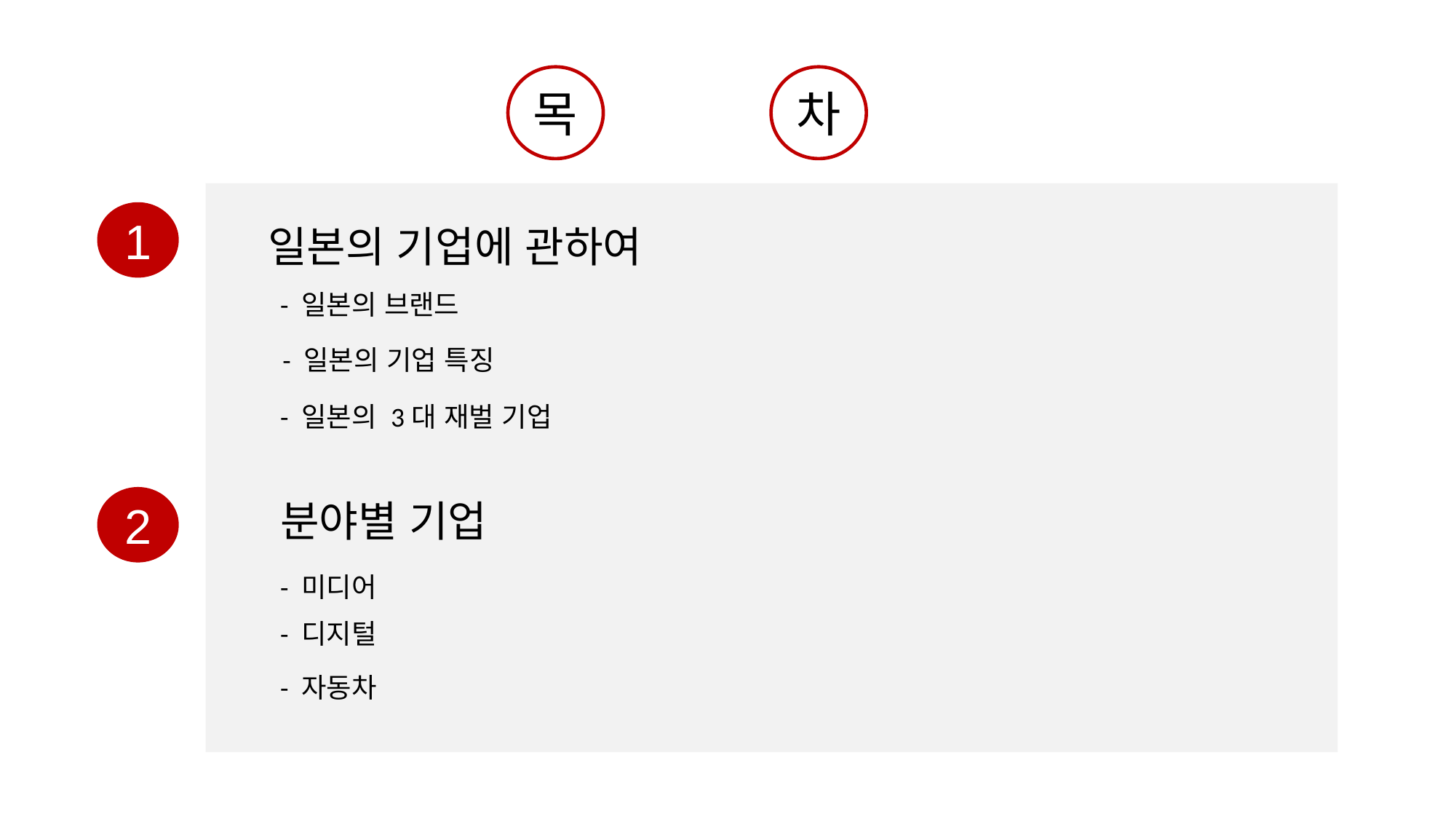

목
차

1
     일본의 기업에 관하여
- 일본의 브랜드
- 일본의 기업 특징
- 일본의 3대 재벌 기업
분야별 기업
2
- 미디어
- 디지털
- 자동차